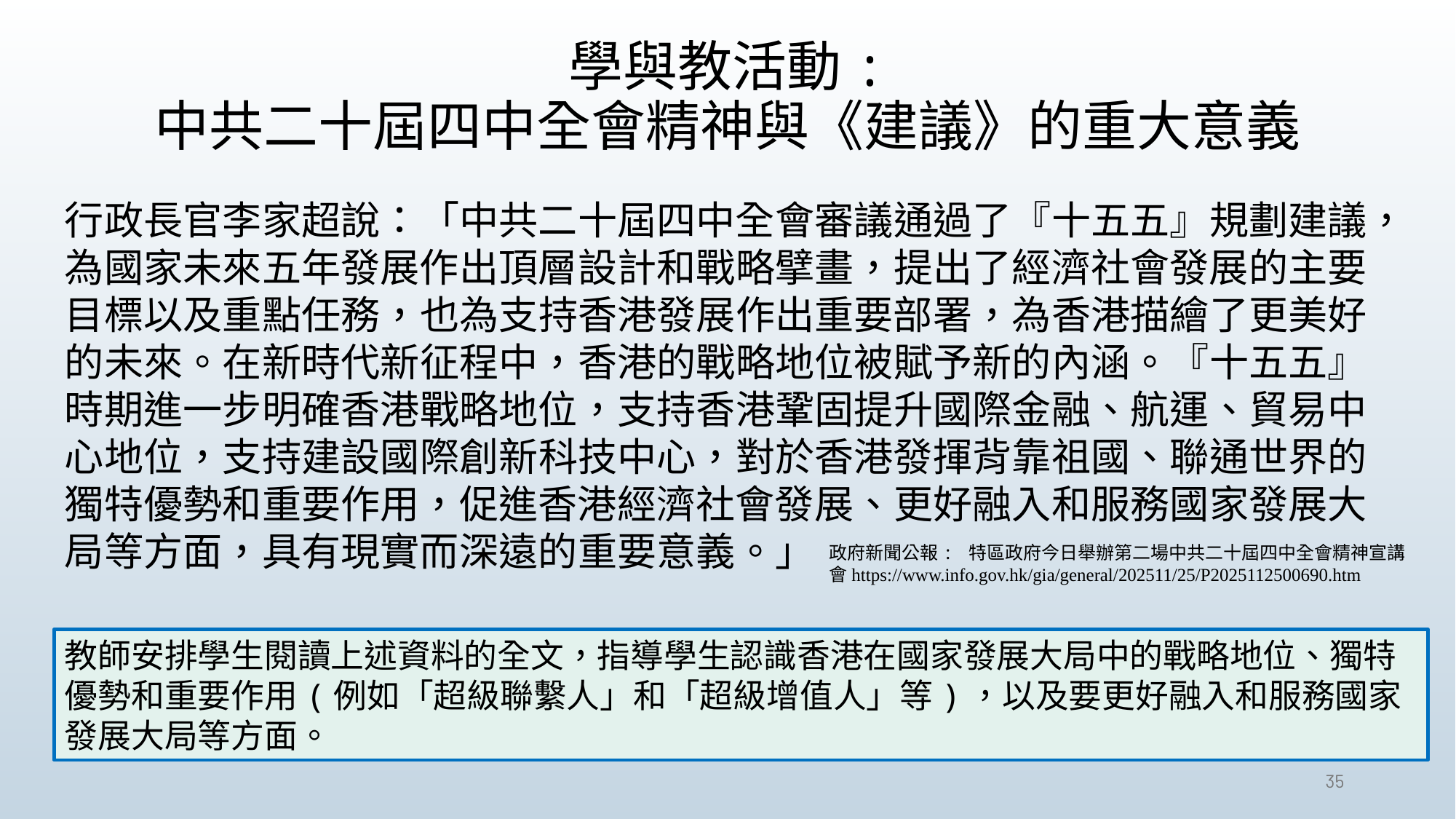

# 學與教活動: 中共二十屆四中全會精神與《建議》的重大意義
行政長官李家超說：「中共二十屆四中全會審議通過了『十五五』規劃建議，為國家未來五年發展作出頂層設計和戰略擘畫，提出了經濟社會發展的主要目標以及重點任務，也為支持香港發展作出重要部署，為香港描繪了更美好的未來。在新時代新征程中，香港的戰略地位被賦予新的內涵。『十五五』時期進一步明確香港戰略地位，支持香港鞏固提升國際金融、航運、貿易中心地位，支持建設國際創新科技中心，對於香港發揮背靠祖國、聯通世界的獨特優勢和重要作用，促進香港經濟社會發展、更好融入和服務國家發展大局等方面，具有現實而深遠的重要意義。」
政府新聞公報: 特區政府今日舉辦第二場中共二十屆四中全會精神宣講會https://www.info.gov.hk/gia/general/202511/25/P2025112500690.htm
教師安排學生閱讀上述資料的全文，指導學生認識香港在國家發展大局中的戰略地位、獨特優勢和重要作用(例如「超級聯繫人」和「超級增值人」等)，以及要更好融入和服務國家發展大局等方面。
35